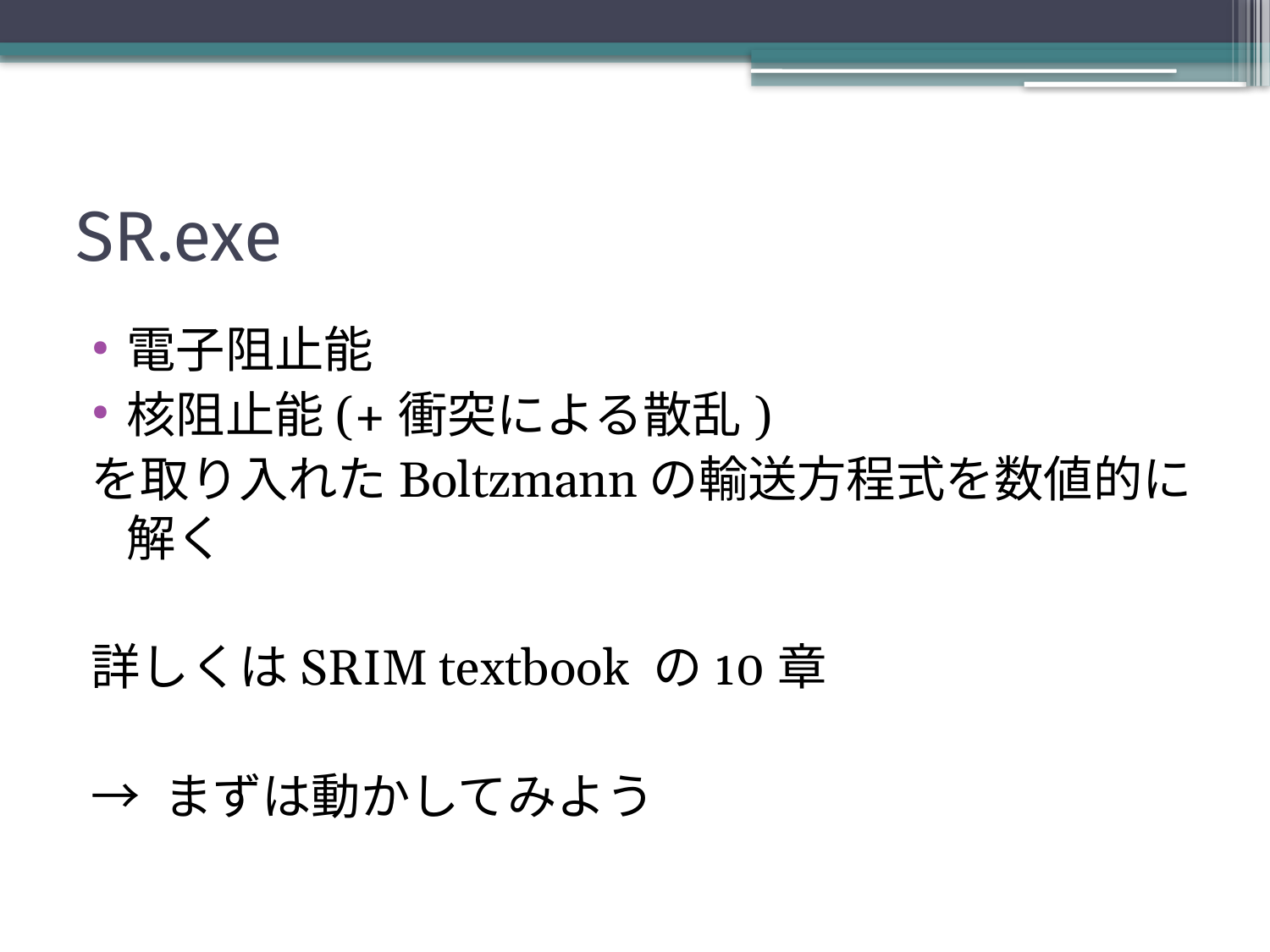

# SR.exe
電子阻止能
核阻止能(+衝突による散乱)
を取り入れたBoltzmannの輸送方程式を数値的に解く

詳しくはSRIM textbook の10章

→ まずは動かしてみよう